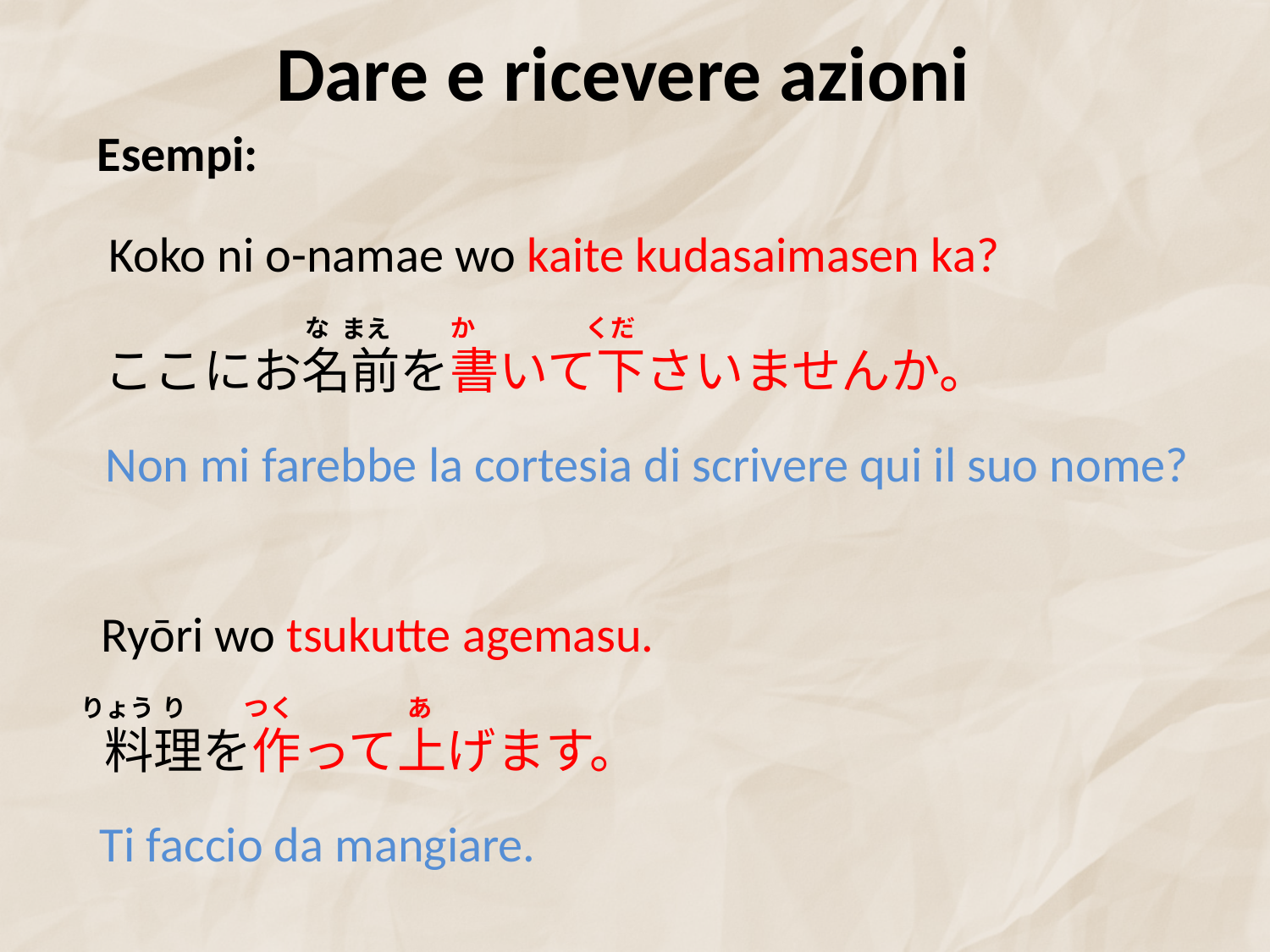

# Dare e ricevere azioni
Esempi:
Koko ni o-namae wo kaite kudasaimasen ka?
な
か
くだ
まえ
ここにお名前を書いて下さいませんか。
Non mi farebbe la cortesia di scrivere qui il suo nome?
Ryōri wo tsukutte agemasu.
りょう
り
つく
あ
料理を作って上げます。
Ti faccio da mangiare.